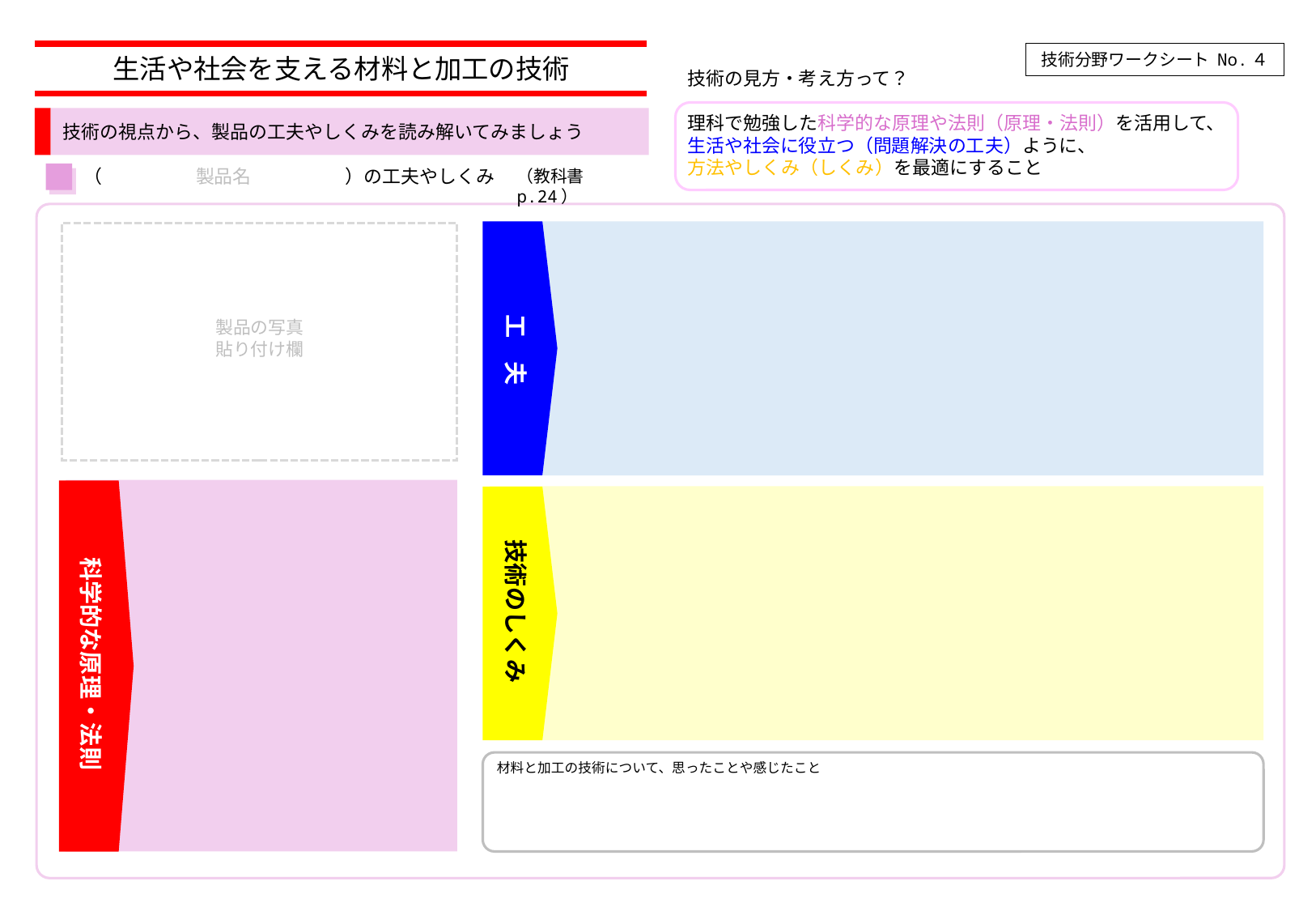

技術分野ワークシート No.４
生活や社会を支える材料と加工の技術
技術の見方・考え方って？

理科で勉強した科学的な原理や法則（原理・法則）を活用して、
生活や社会に役立つ（問題解決の工夫）ように、
方法やしくみ（しくみ）を最適にすること

技術の視点から、製品の工夫やしくみを読み解いてみましょう
（　　　　　製品名　　　　　）の工夫やしくみ

（教科書 p.24）

工　夫

製品の写真
貼り付け欄

科学的な原理・法則

技術のしくみ

材料と加工の技術について、思ったことや感じたこと